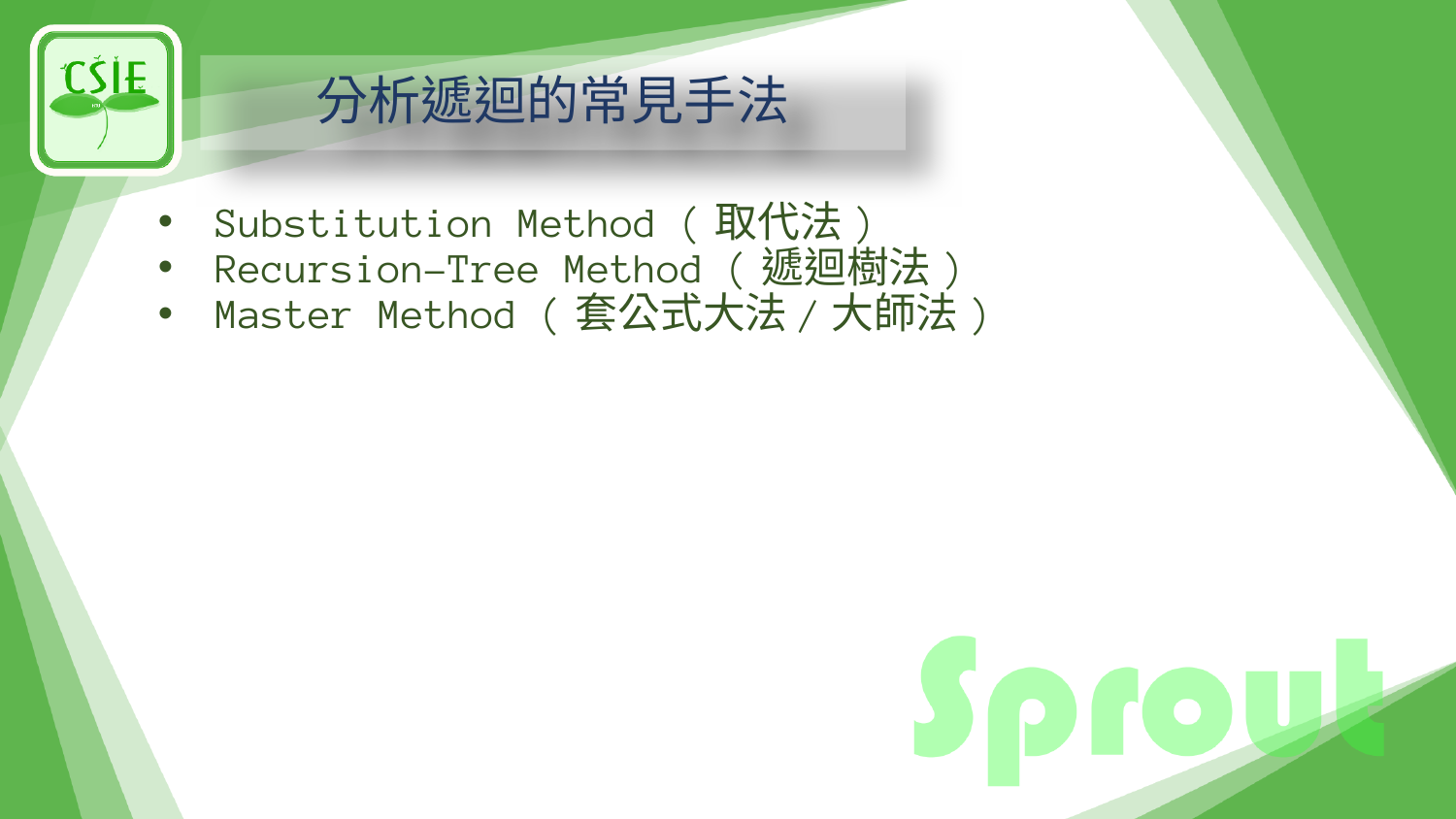

# 分析遞迴的常見手法
Substitution Method (取代法)
Recursion-Tree Method (遞迴樹法)
Master Method (套公式大法/大師法)